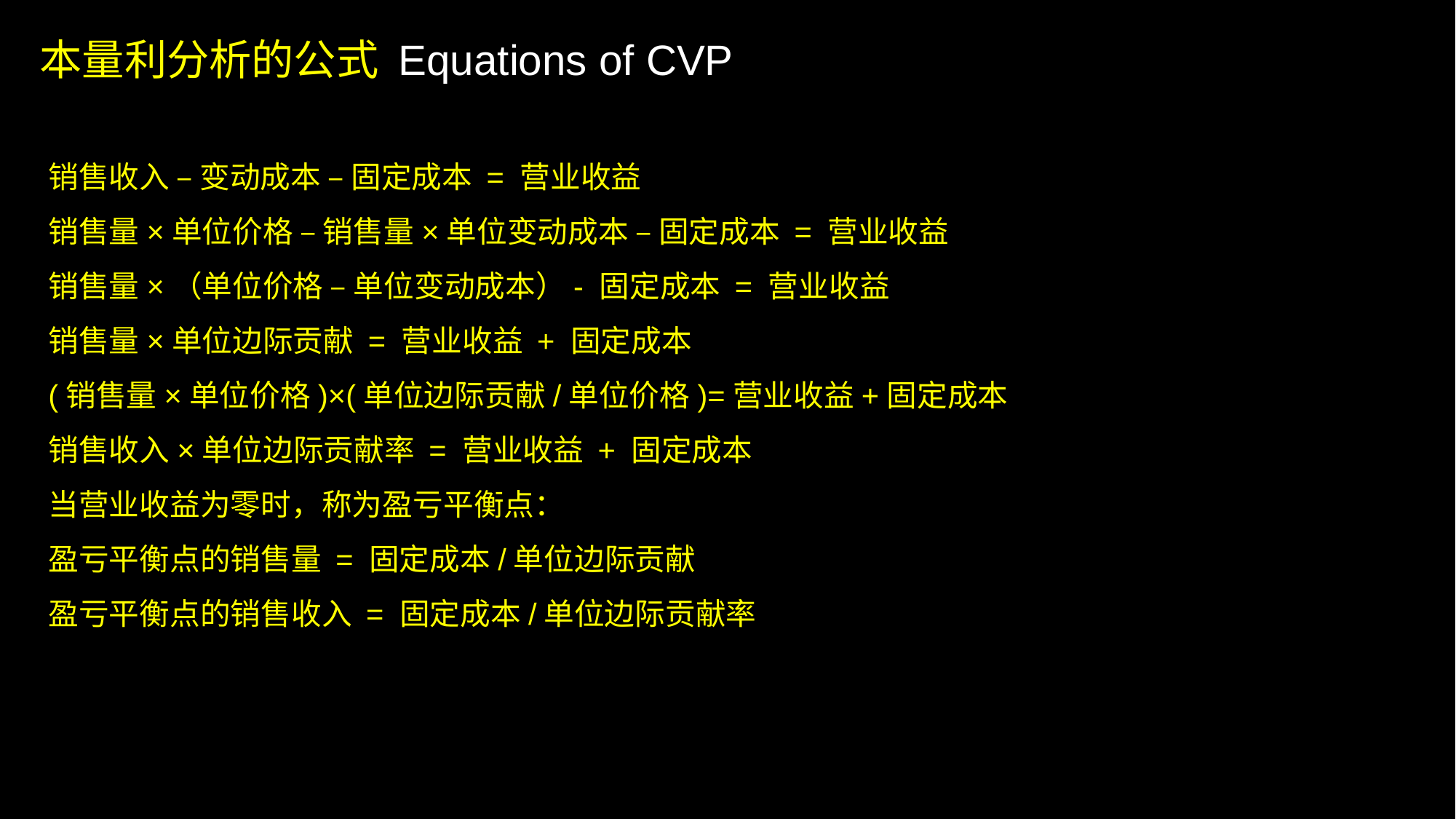

本量利分析的公式 Equations of CVP
销售收入 – 变动成本 – 固定成本 = 营业收益
销售量×单位价格 – 销售量×单位变动成本 – 固定成本 = 营业收益
销售量×（单位价格 – 单位变动成本）- 固定成本 = 营业收益
销售量×单位边际贡献 = 营业收益 + 固定成本
(销售量×单位价格)×(单位边际贡献/单位价格)=营业收益+固定成本
销售收入×单位边际贡献率 = 营业收益 + 固定成本
当营业收益为零时，称为盈亏平衡点：
盈亏平衡点的销售量 = 固定成本/单位边际贡献
盈亏平衡点的销售收入 = 固定成本/单位边际贡献率